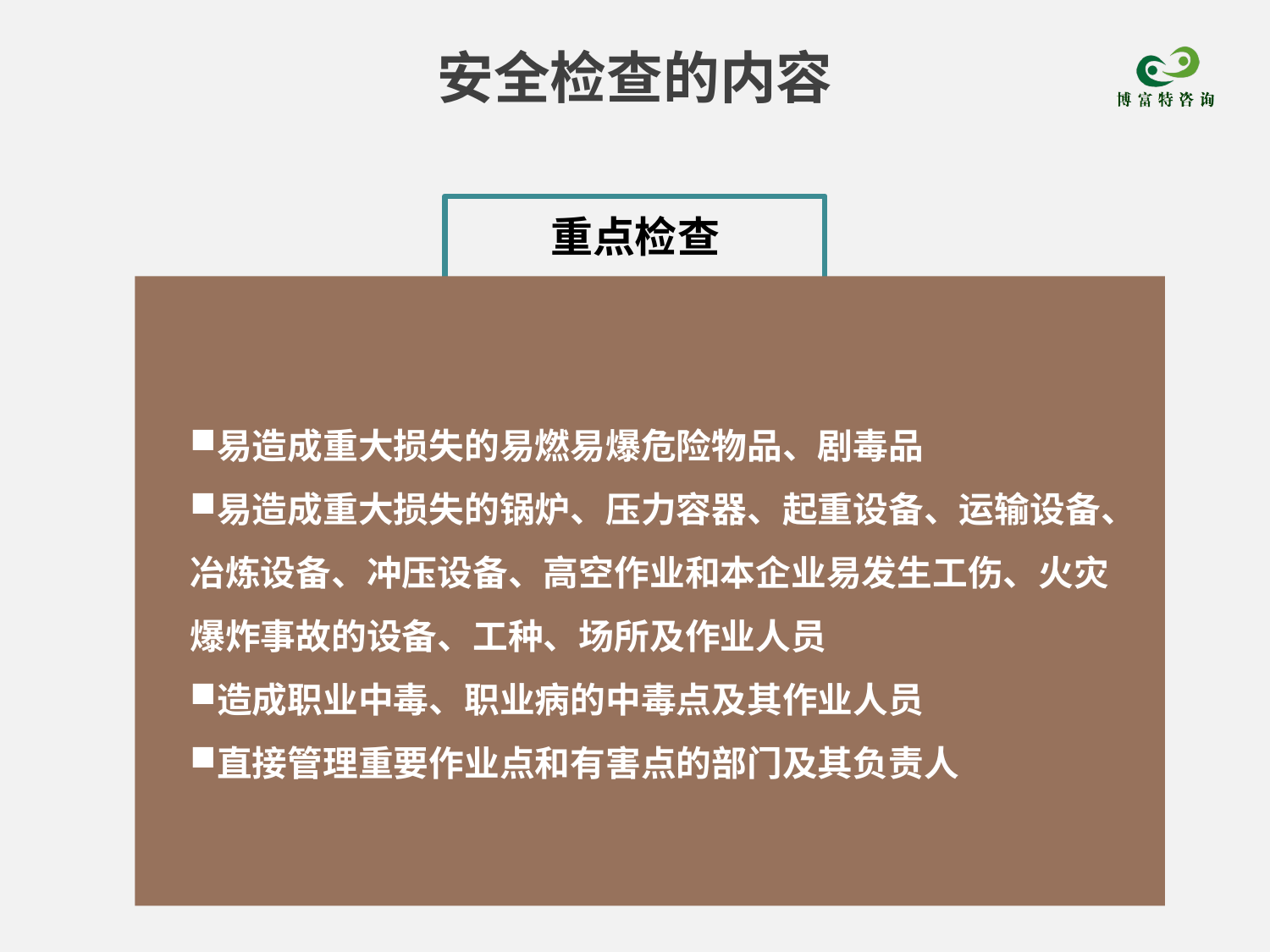

安全检查的内容

重点检查

易造成重大损失的易燃易爆危险物品、剧毒品
易造成重大损失的锅炉、压力容器、起重设备、运输设备、冶炼设备、冲压设备、高空作业和本企业易发生工伤、火灾爆炸事故的设备、工种、场所及作业人员
造成职业中毒、职业病的中毒点及其作业人员
直接管理重要作业点和有害点的部门及其负责人